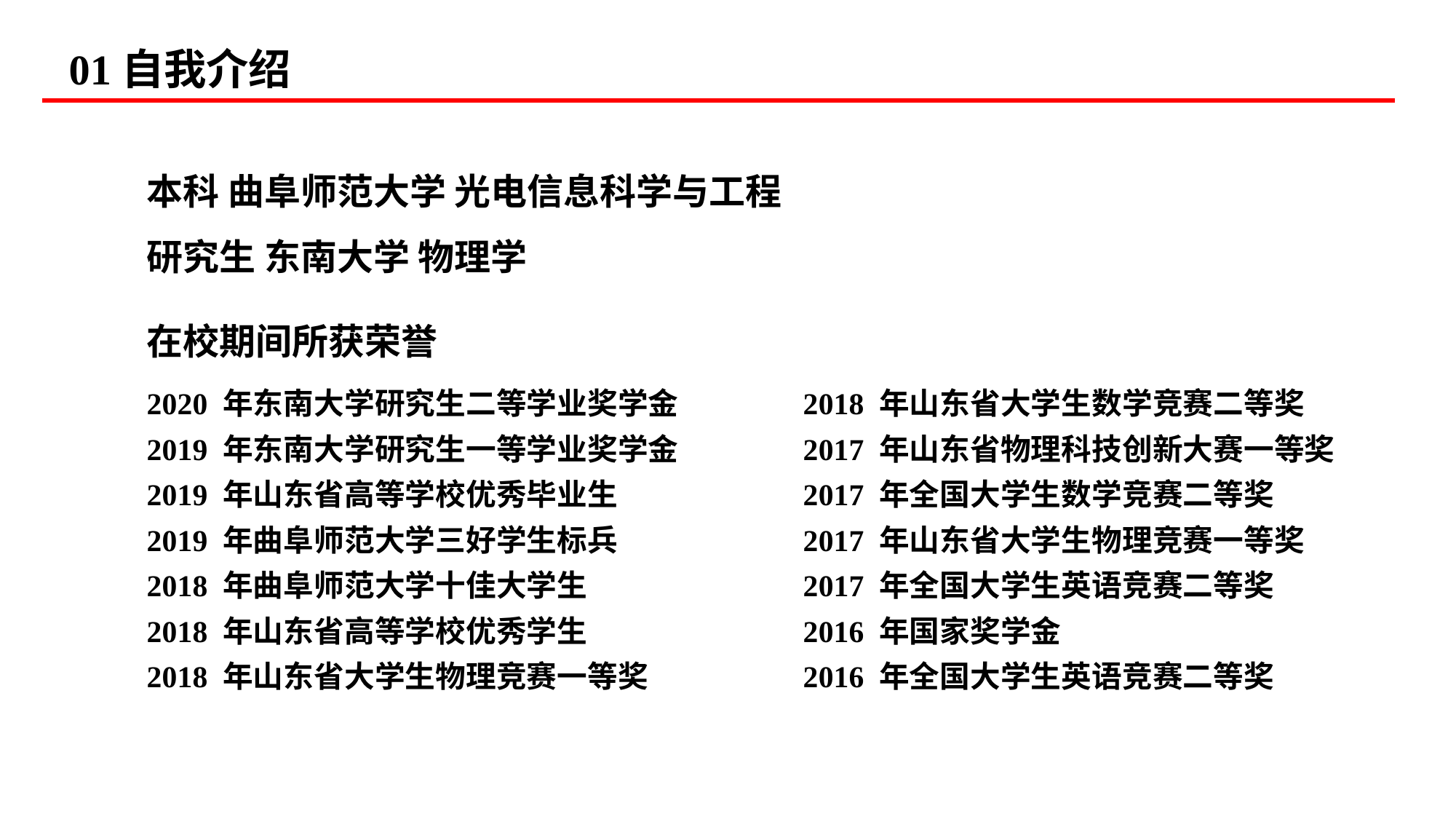

01自我介绍
本科 曲阜师范大学 光电信息科学与工程
研究生 东南大学 物理学
在校期间所获荣誉
2020 年东南大学研究生二等学业奖学金
2019 年东南大学研究生一等学业奖学金
2019 年山东省高等学校优秀毕业生
2019 年曲阜师范大学三好学生标兵
2018 年曲阜师范大学十佳大学生
2018 年山东省高等学校优秀学生
2018 年山东省大学生物理竞赛一等奖
2018 年山东省大学生数学竞赛二等奖
2017 年山东省物理科技创新大赛一等奖
2017 年全国大学生数学竞赛二等奖
2017 年山东省大学生物理竞赛一等奖
2017 年全国大学生英语竞赛二等奖
2016 年国家奖学金
2016 年全国大学生英语竞赛二等奖